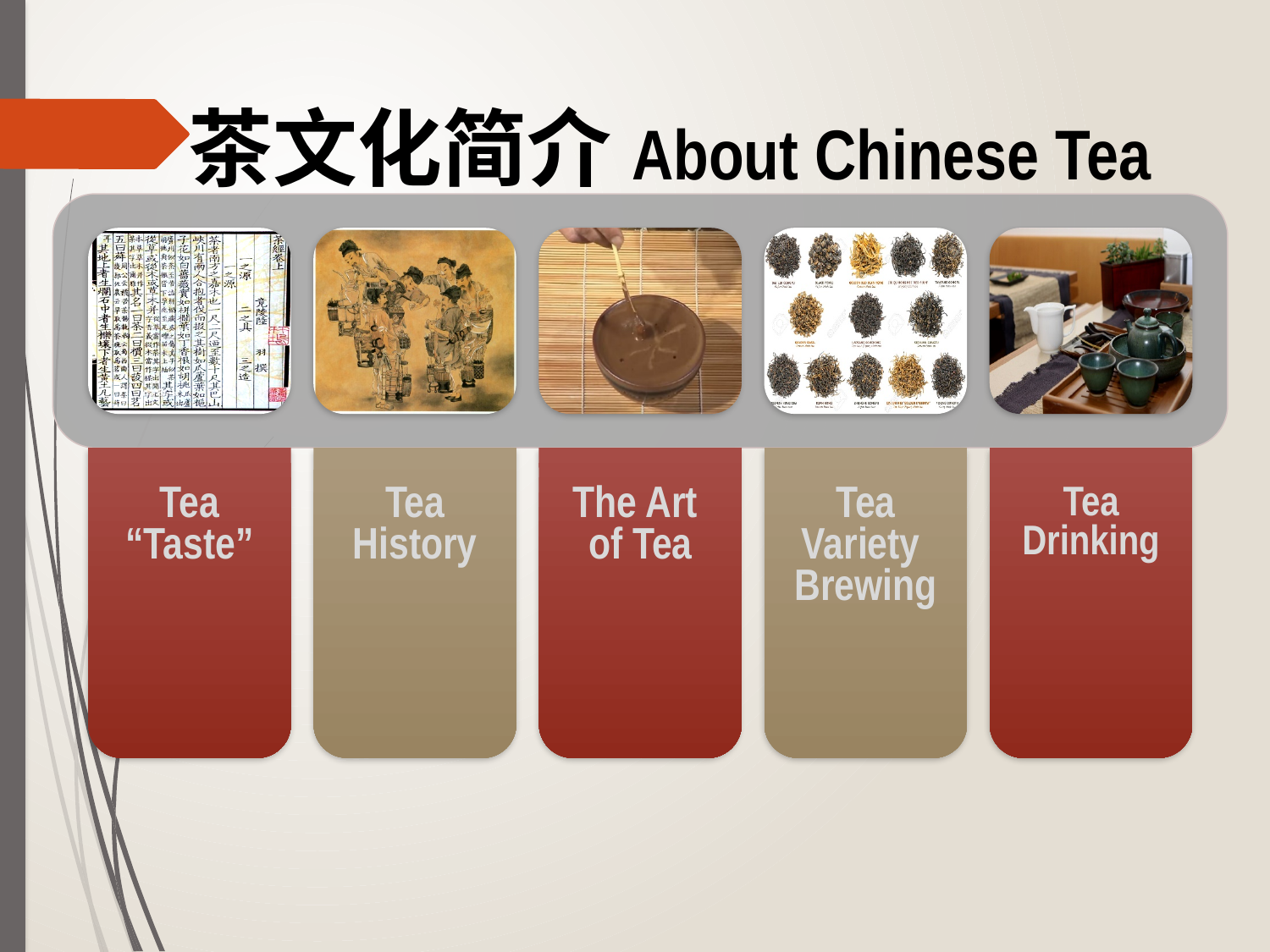

茶文化简介About Chinese Tea
Tea “Taste”
Tea History
The Art
of Tea
Tea
Variety
Brewing
Tea
Drinking